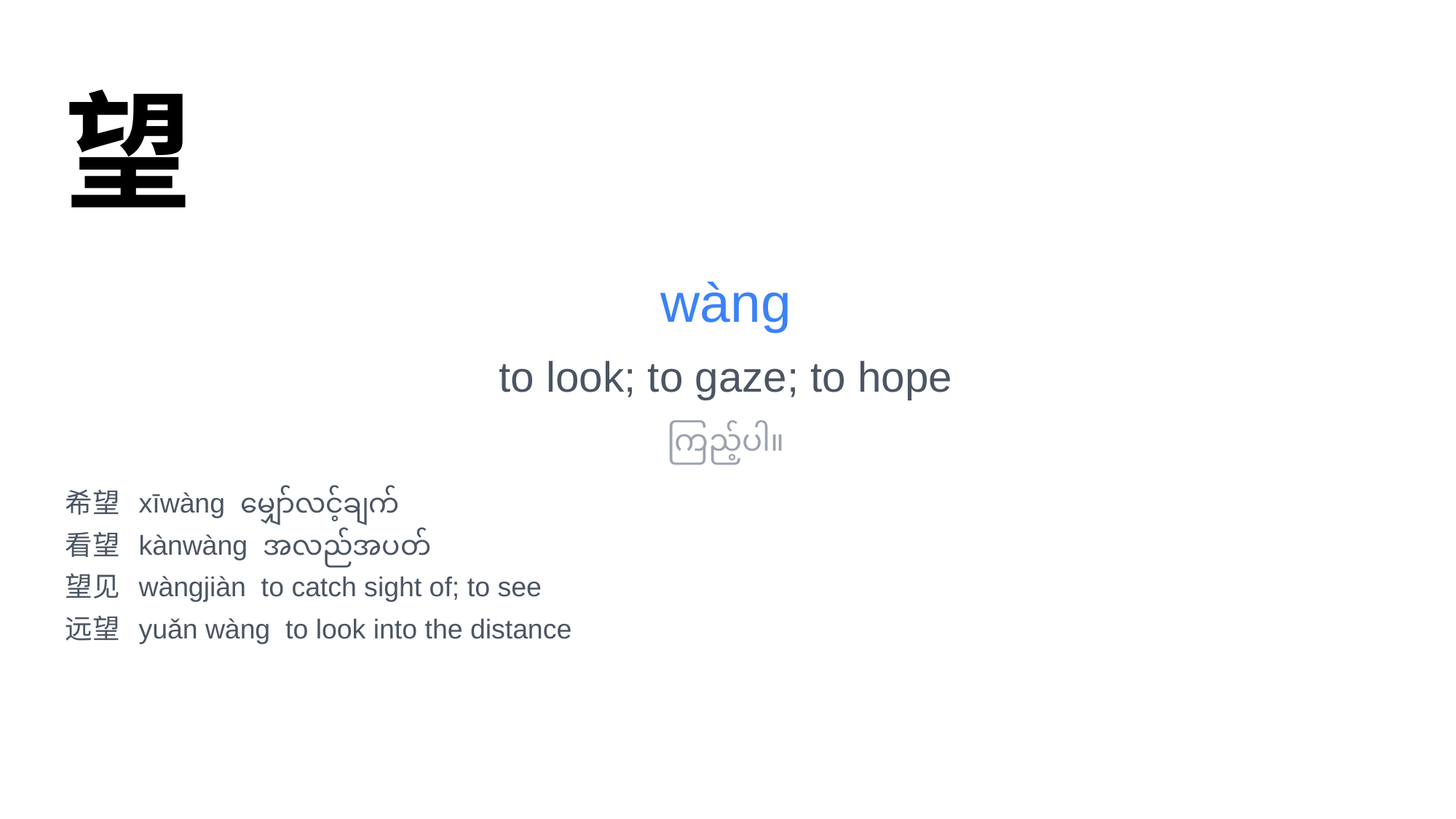

望
wàng
to look; to gaze; to hope
ကြည့်ပါ။
希望  xīwàng  မျှော်လင့်ချက်
看望  kànwàng  အလည်အပတ်
望见  wàngjiàn  to catch sight of; to see
远望  yuǎn wàng  to look into the distance